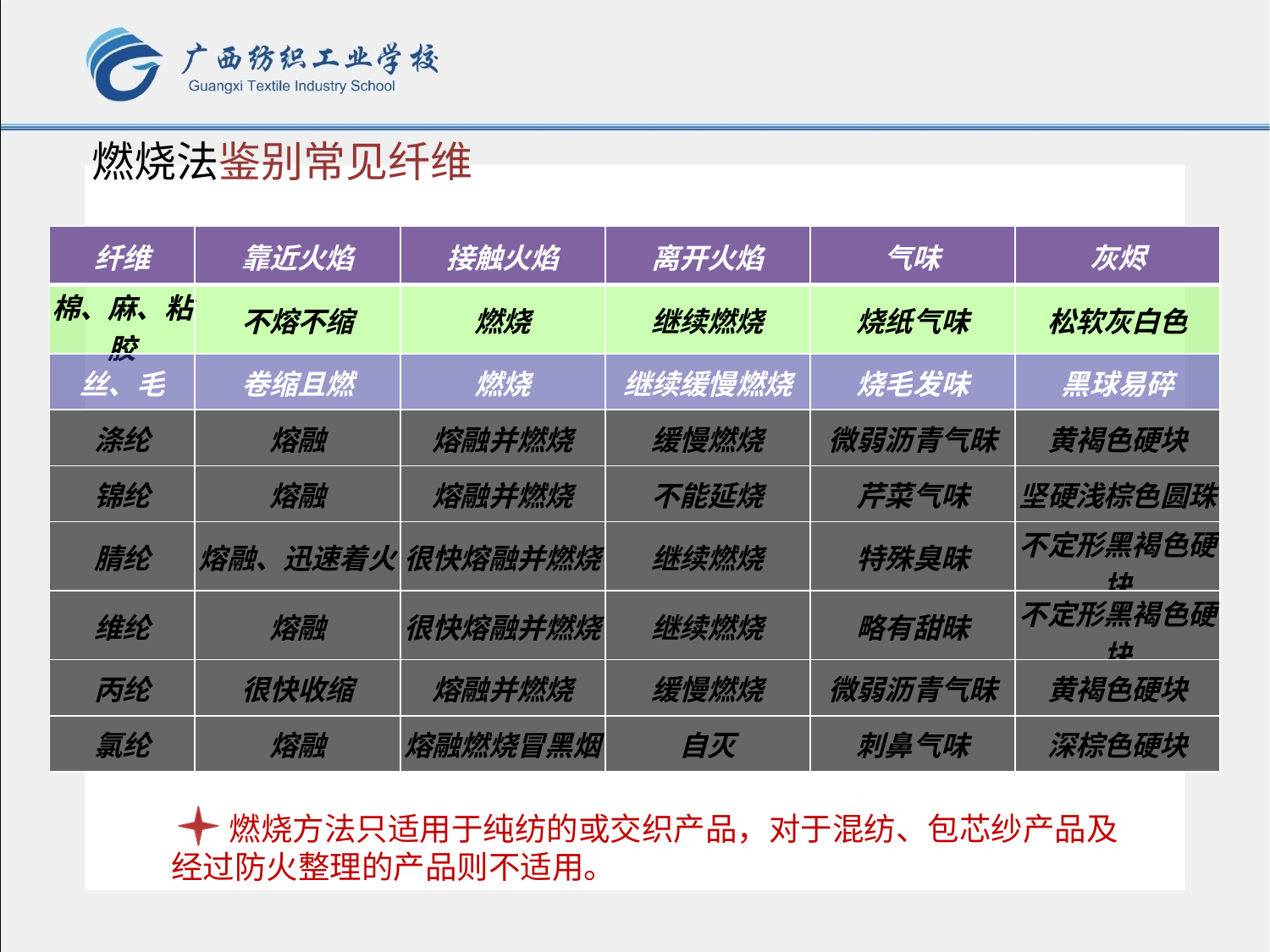

燃烧法鉴别常见纤维
| 纤维 | 靠近火焰 | 接触火焰 | 离开火焰 | 气味 | 灰烬 |
| --- | --- | --- | --- | --- | --- |
| 棉、麻、粘胶 | 不熔不缩 | 燃烧 | 继续燃烧 | 烧纸气味 | 松软灰白色 |
| 丝、毛 | 卷缩且燃 | 燃烧 | 继续缓慢燃烧 | 烧毛发味 | 黑球易碎 |
| 涤纶 | 熔融 | 熔融并燃烧 | 缓慢燃烧 | 微弱沥青气昧 | 黄褐色硬块 |
| 锦纶 | 熔融 | 熔融并燃烧 | 不能延烧 | 芹菜气味 | 坚硬浅棕色圆珠 |
| 腈纶 | 熔融、迅速着火 | 很快熔融并燃烧 | 继续燃烧 | 特殊臭昧 | 不定形黑褐色硬块 |
| 维纶 | 熔融 | 很快熔融并燃烧 | 继续燃烧 | 略有甜昧 | 不定形黑褐色硬块 |
| 丙纶 | 很快收缩 | 熔融并燃烧 | 缓慢燃烧 | 微弱沥青气昧 | 黄褐色硬块 |
| 氯纶 | 熔融 | 熔融燃烧冒黑烟 | 自灭 | 刺鼻气味 | 深棕色硬块 |
       燃烧方法只适用于纯纺的或交织产品，对于混纺、包芯纱产品及经过防火整理的产品则不适用。